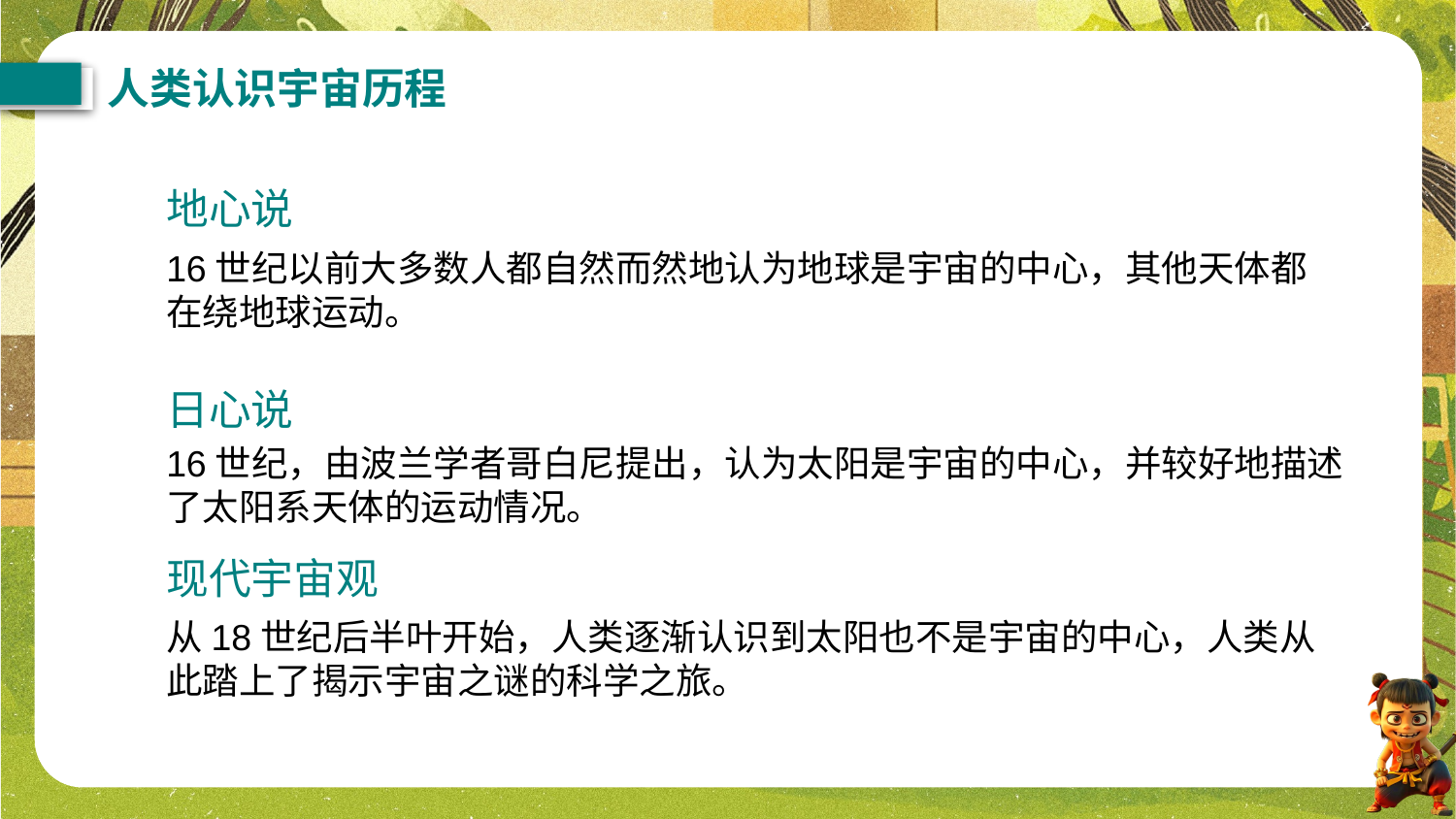

人类认识宇宙历程

地心说
16世纪以前大多数人都自然而然地认为地球是宇宙的中心，其他天体都在绕地球运动。
日心说
16世纪，由波兰学者哥白尼提出，认为太阳是宇宙的中心，并较好地描述了太阳系天体的运动情况。
现代宇宙观
从18世纪后半叶开始，人类逐渐认识到太阳也不是宇宙的中心，人类从此踏上了揭示宇宙之谜的科学之旅。